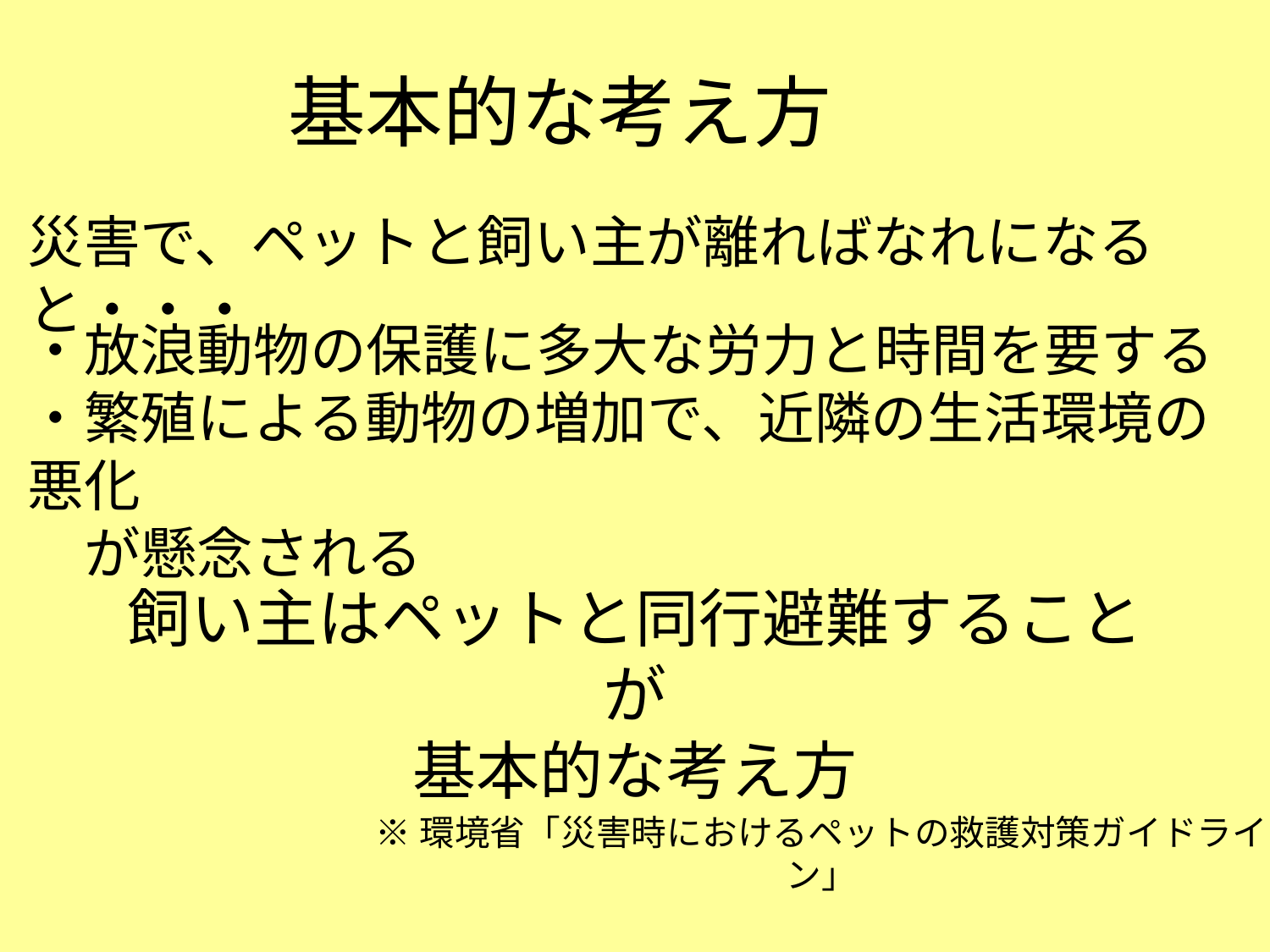

# 基本的な考え方
災害で、ペットと飼い主が離ればなれになると・・・

・放浪動物の保護に多大な労力と時間を要する
・繁殖による動物の増加で、近隣の生活環境の悪化
　が懸念される
飼い主はペットと同行避難することが
基本的な考え方
※環境省「災害時におけるペットの救護対策ガイドライン」